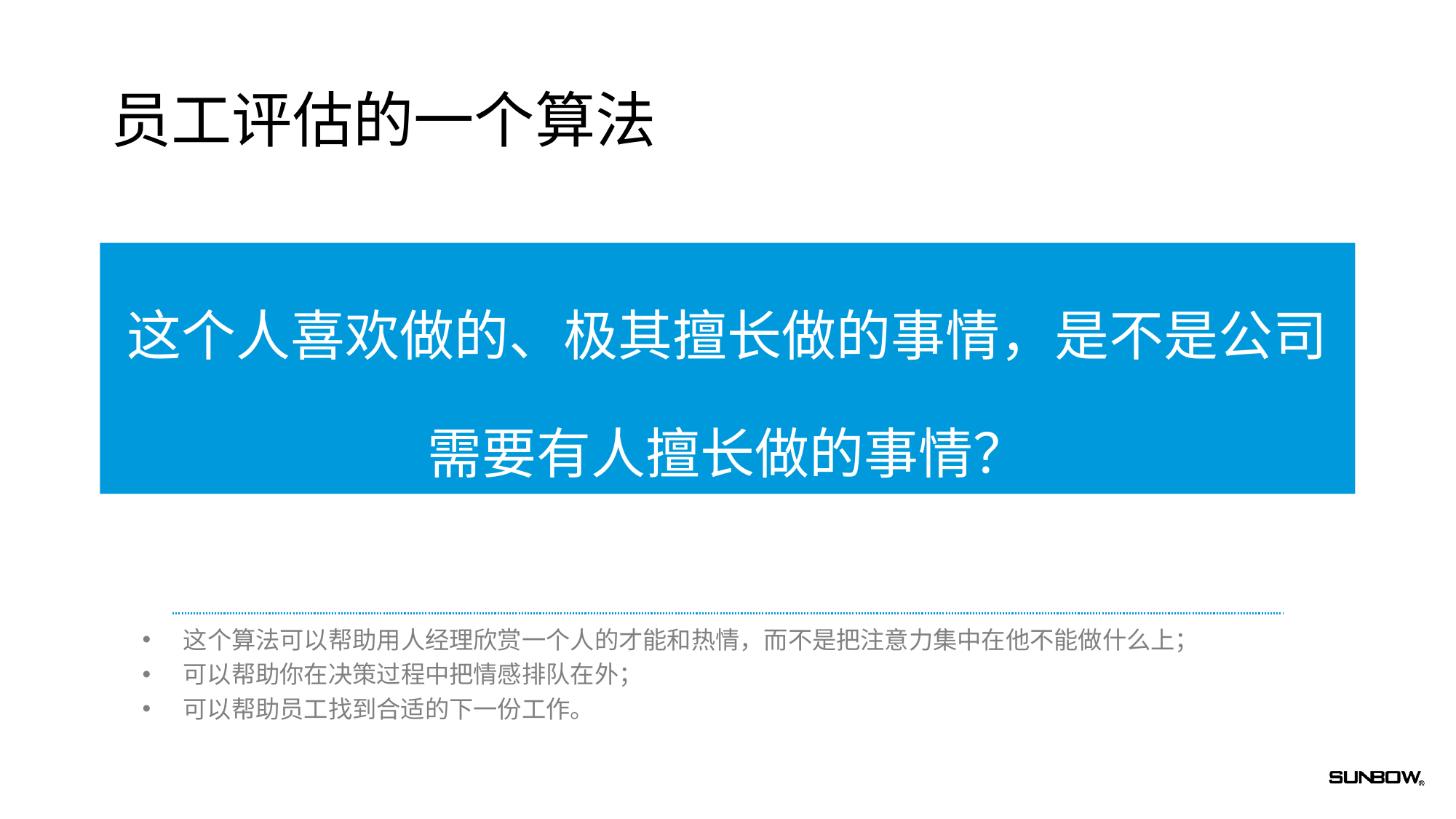

# 员工评估的一个算法
这个人喜欢做的、极其擅长做的事情，是不是公司需要有人擅长做的事情？
这个算法可以帮助用人经理欣赏一个人的才能和热情，而不是把注意力集中在他不能做什么上；
可以帮助你在决策过程中把情感排队在外；
可以帮助员工找到合适的下一份工作。
61